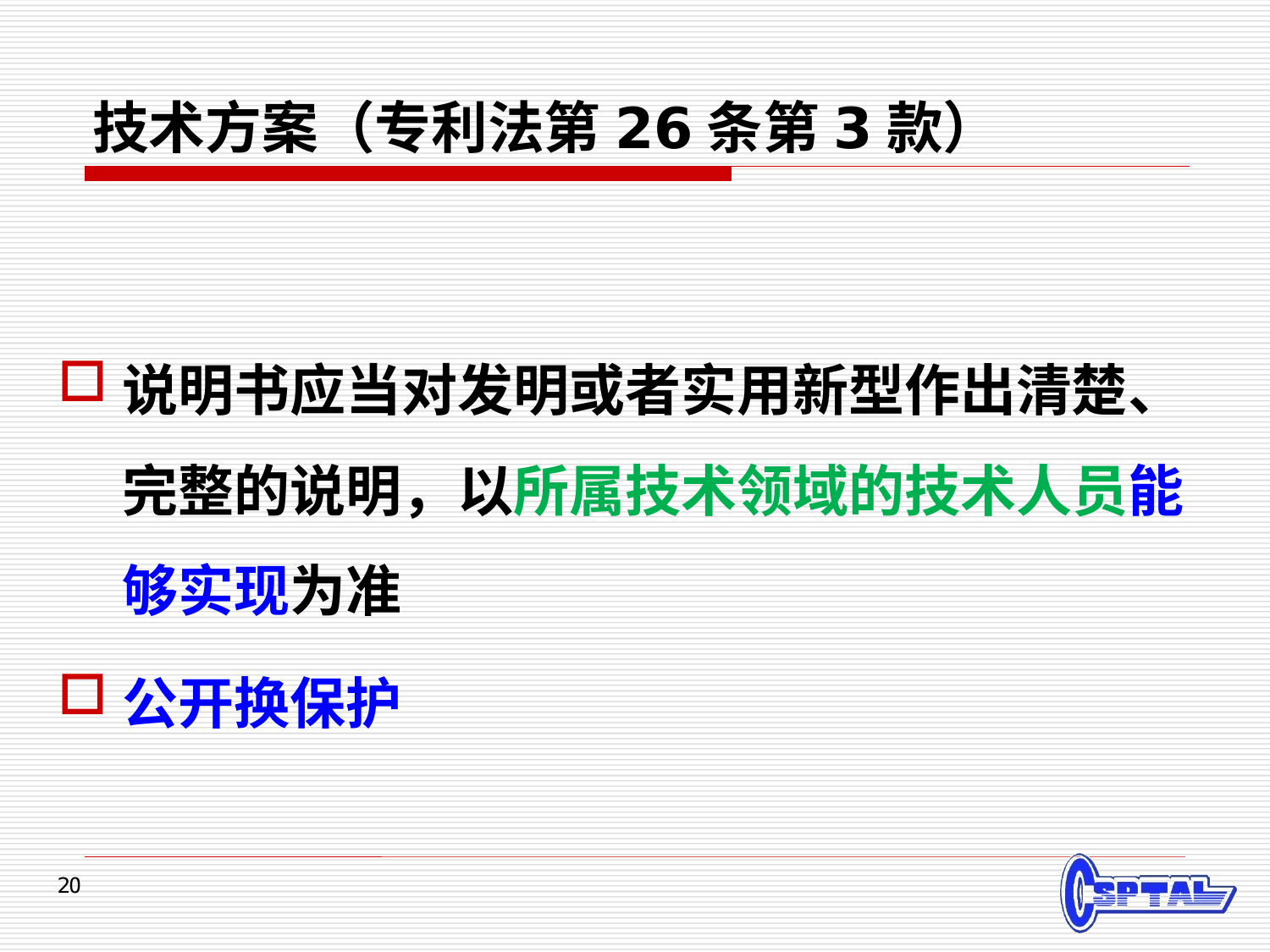

# 技术方案（专利法第26条第3款）
说明书应当对发明或者实用新型作出清楚、完整的说明，以所属技术领域的技术人员能够实现为准
公开换保护
20